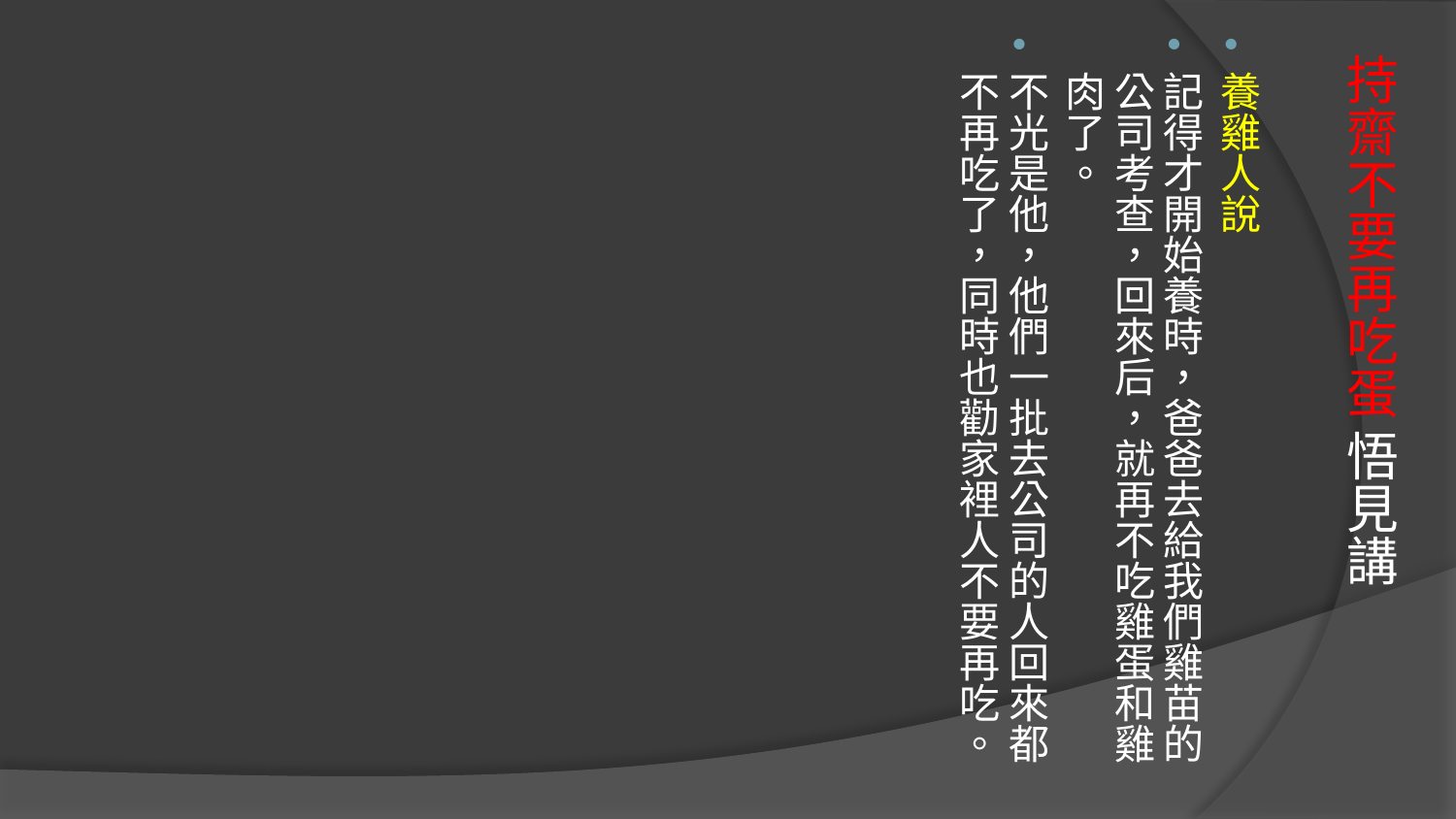

養雞人說
記得才開始養時，爸爸去給我們雞苗的公司考查，回來后，就再不吃雞蛋和雞肉了。
不光是他，他們一批去公司的人回來都不再吃了，同時也勸家裡人不要再吃。

# 持齋不要再吃蛋 悟見講